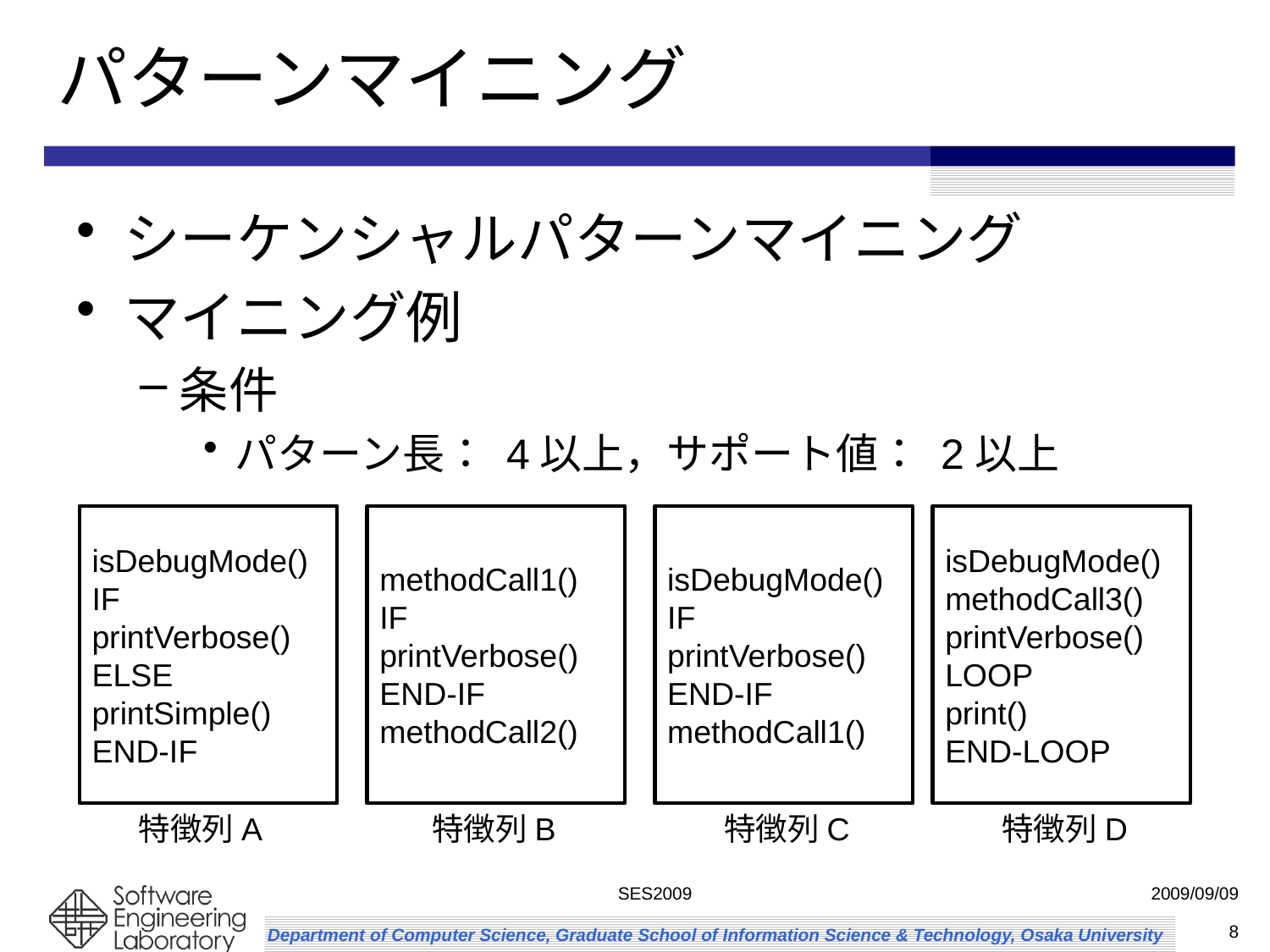

# パターンマイニング
シーケンシャルパターンマイニング
マイニング例
条件
パターン長： 4以上，サポート値： 2以上
isDebugMode()
IF
printVerbose()
ELSE
printSimple()
END-IF
methodCall1()
IF
printVerbose()
END-IF
methodCall2()
isDebugMode()
IF
printVerbose()
END-IF
methodCall1()
isDebugMode()
methodCall3()
printVerbose()
LOOP
print()
END-LOOP
特徴列A
特徴列B
特徴列C
特徴列D
SES2009
2009/09/09
8